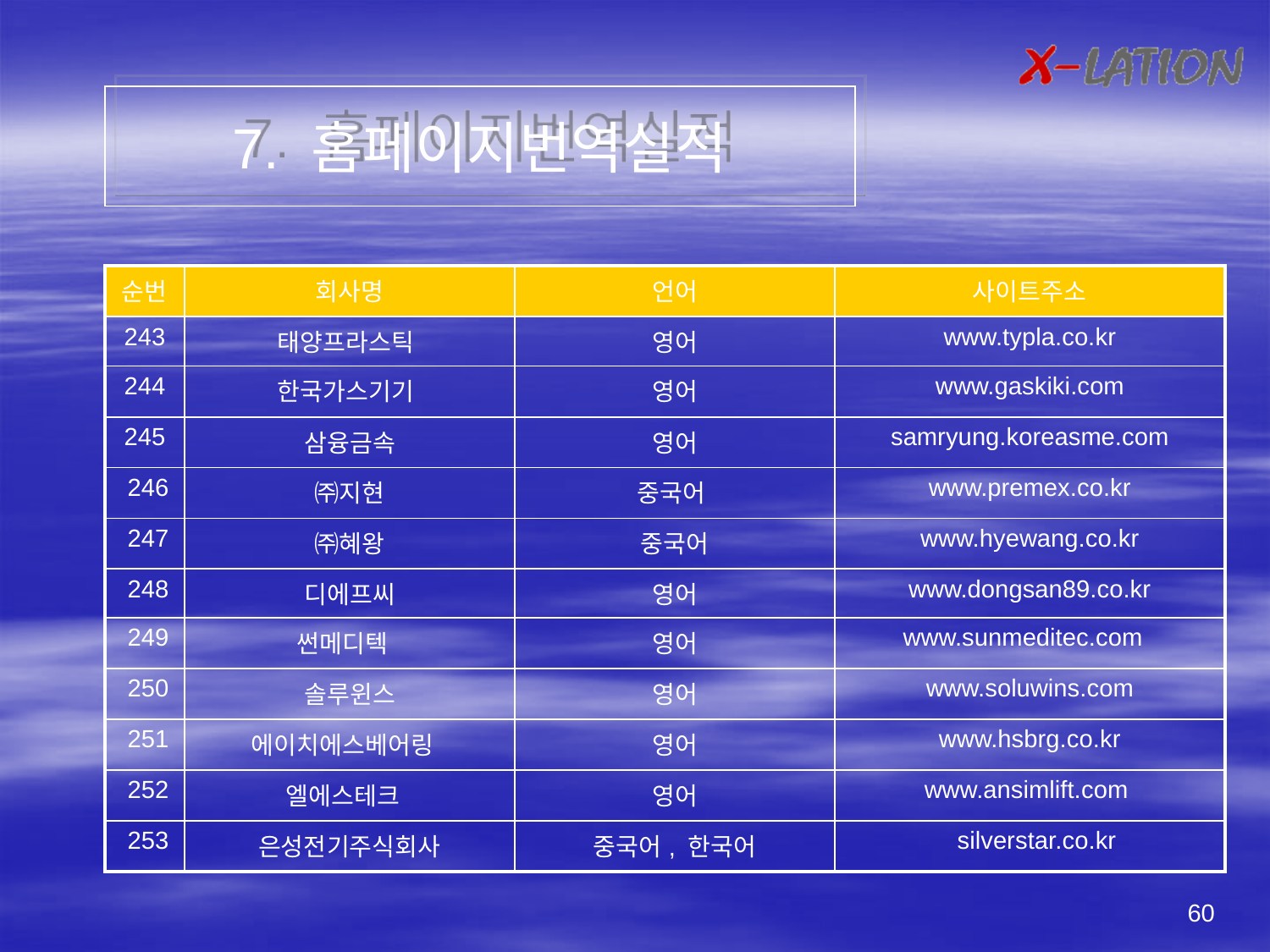

7. 홈페이지번역실적
| 순번 | 회사명 | 언어 | 사이트주소 |
| --- | --- | --- | --- |
| 243 | 태양프라스틱 | 영어 | www.typla.co.kr |
| 244 | 한국가스기기 | 영어 | www.gaskiki.com |
| 245 | 삼융금속 | 영어 | samryung.koreasme.com |
| 246 | ㈜지현 | 중국어 | www.premex.co.kr |
| 247 | ㈜혜왕 | 중국어 | www.hyewang.co.kr |
| 248 | 디에프씨 | 영어 | www.dongsan89.co.kr |
| 249 | 썬메디텍 | 영어 | www.sunmeditec.com |
| 250 | 솔루윈스 | 영어 | www.soluwins.com |
| 251 | 에이치에스베어링 | 영어 | www.hsbrg.co.kr |
| 252 | 엘에스테크 | 영어 | www.ansimlift.com |
| 253 | 은성전기주식회사 | 중국어, 한국어 | silverstar.co.kr |
60